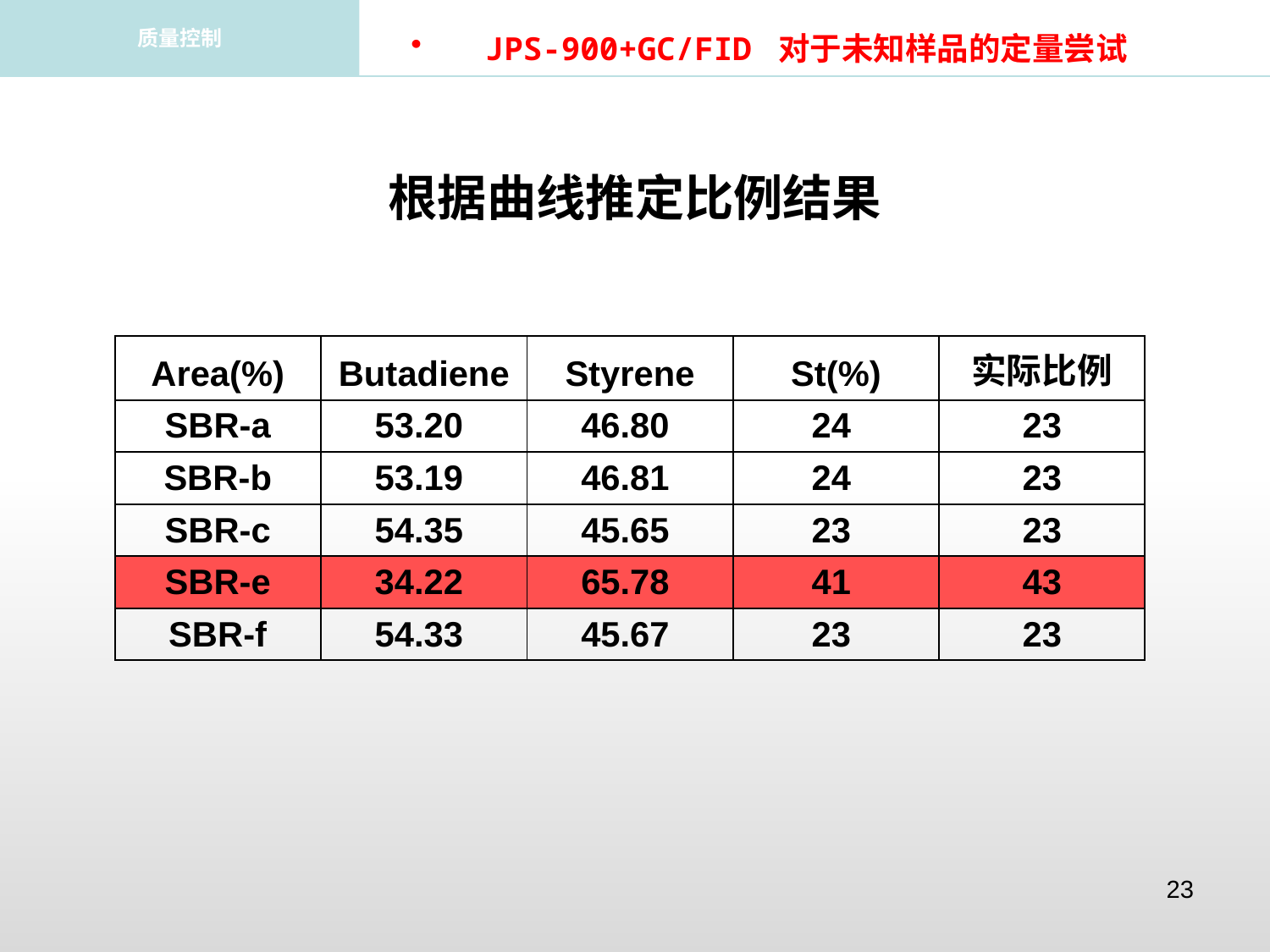

质量控制
JPS-900+GC/FID 对于未知样品的定量尝试
根据曲线推定比例结果
| Area(%) | Butadiene | Styrene | St(%) | 实际比例 |
| --- | --- | --- | --- | --- |
| SBR-a | 53.20 | 46.80 | 24 | 23 |
| SBR-b | 53.19 | 46.81 | 24 | 23 |
| SBR-c | 54.35 | 45.65 | 23 | 23 |
| SBR-e | 34.22 | 65.78 | 41 | 43 |
| SBR-f | 54.33 | 45.67 | 23 | 23 |
23
23